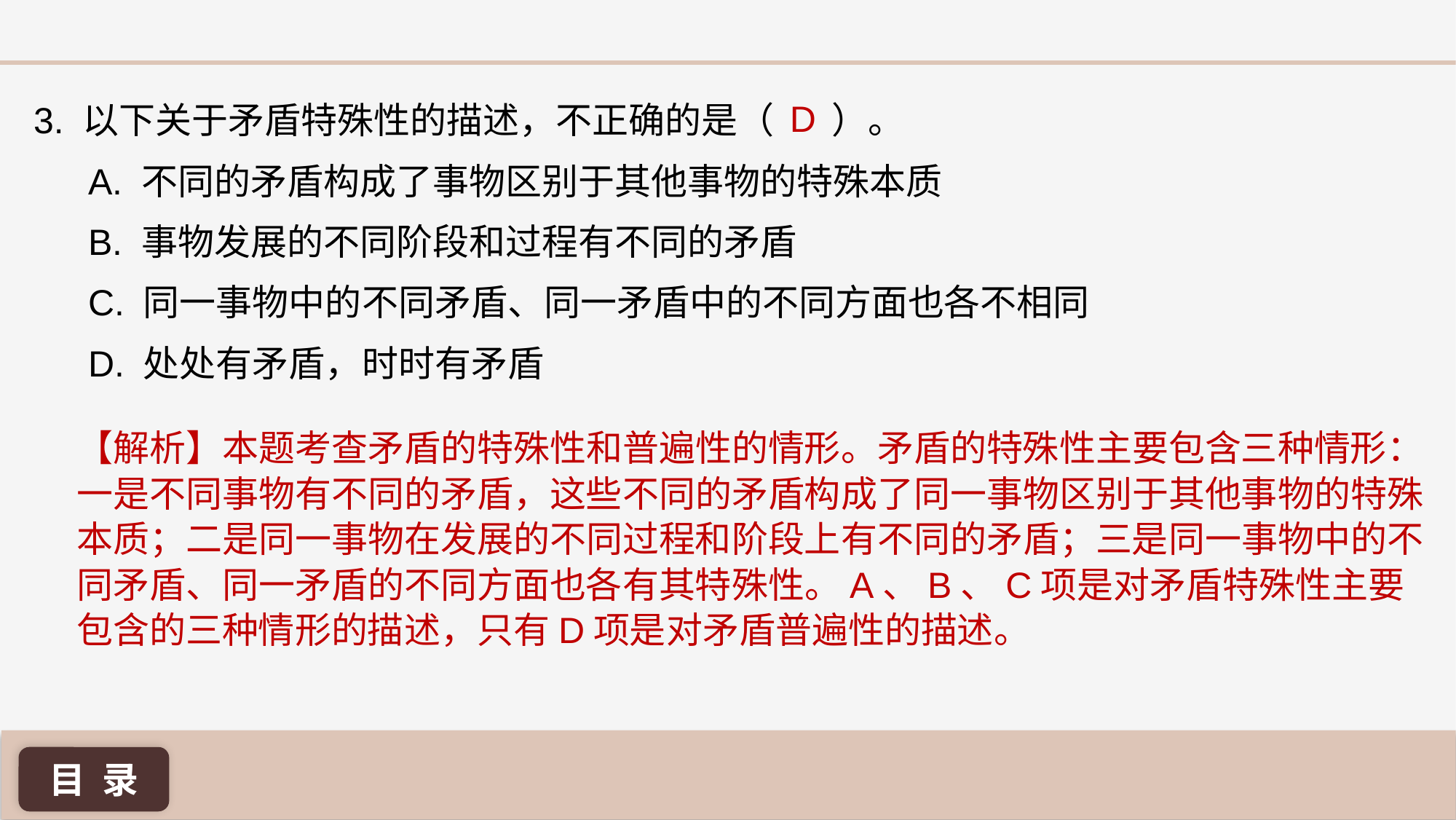

D
3. 以下关于矛盾特殊性的描述，不正确的是（       ）。
A. 不同的矛盾构成了事物区别于其他事物的特殊本质
B. 事物发展的不同阶段和过程有不同的矛盾
C. 同一事物中的不同矛盾、同一矛盾中的不同方面也各不相同
D. 处处有矛盾，时时有矛盾
【解析】本题考查矛盾的特殊性和普遍性的情形。矛盾的特殊性主要包含三种情形：一是不同事物有不同的矛盾，这些不同的矛盾构成了同一事物区别于其他事物的特殊本质；二是同一事物在发展的不同过程和阶段上有不同的矛盾；三是同一事物中的不同矛盾、同一矛盾的不同方面也各有其特殊性。A、B、C项是对矛盾特殊性主要包含的三种情形的描述，只有D项是对矛盾普遍性的描述。